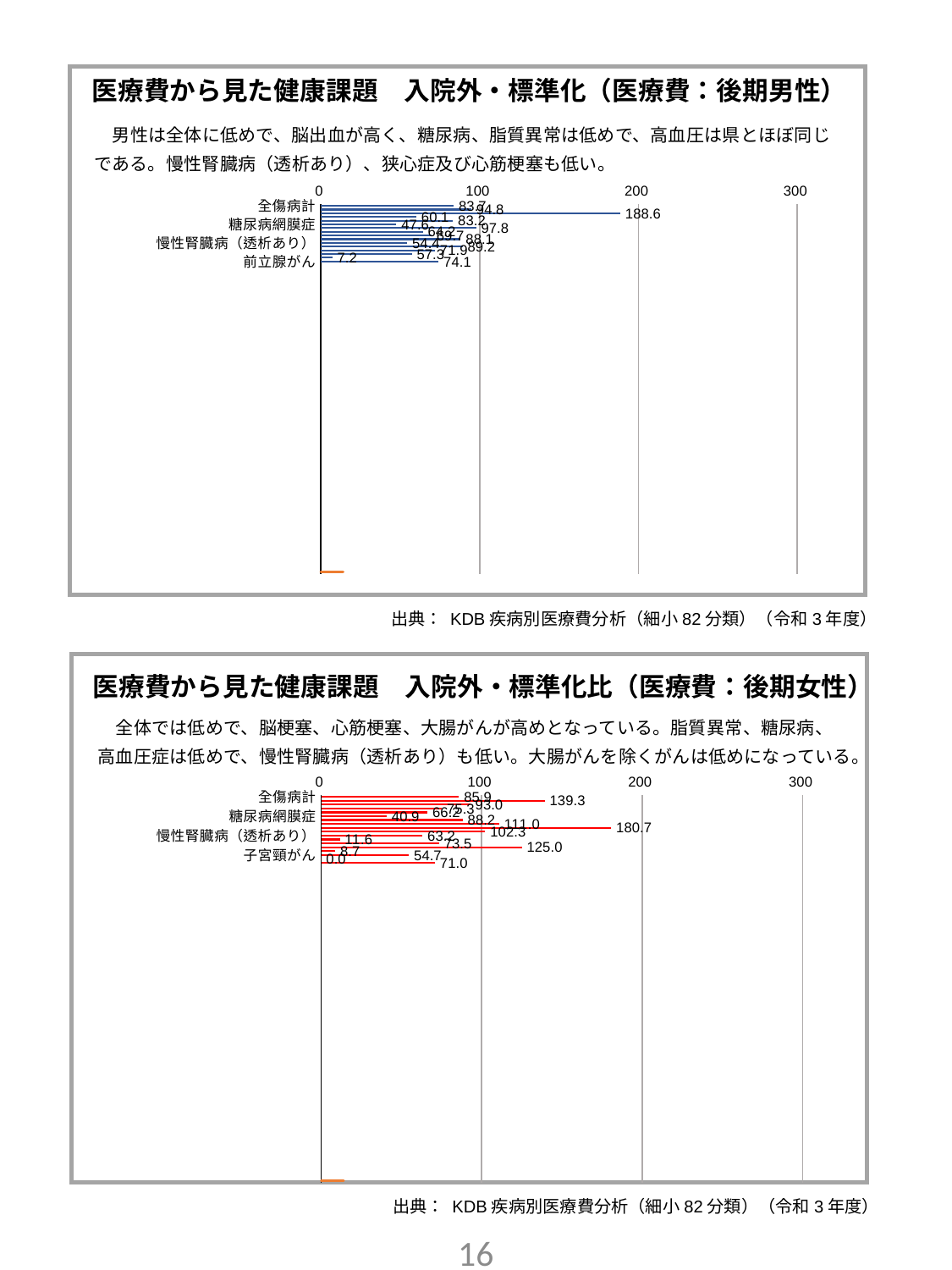

医療費から見た健康課題　入院外・標準化（医療費：後期男性）
　男性は全体に低めで、脳出血が高く、糖尿病、脂質異常は低めで、高血圧は県とほぼ同じである。慢性腎臓病（透析あり）、狭心症及び心筋梗塞も低い。

[unsupported chart]

出典： KDB疾病別医療費分析（細小82分類）（令和3年度）

医療費から見た健康課題　入院外・標準化比（医療費：後期女性）
　全体では低めで、脳梗塞、心筋梗塞、大腸がんが高めとなっている。脂質異常、糖尿病、
高血圧症は低めで、慢性腎臓病（透析あり）も低い。大腸がんを除くがんは低めになっている。

[unsupported chart]

出典： KDB疾病別医療費分析（細小82分類）（令和3年度）
16